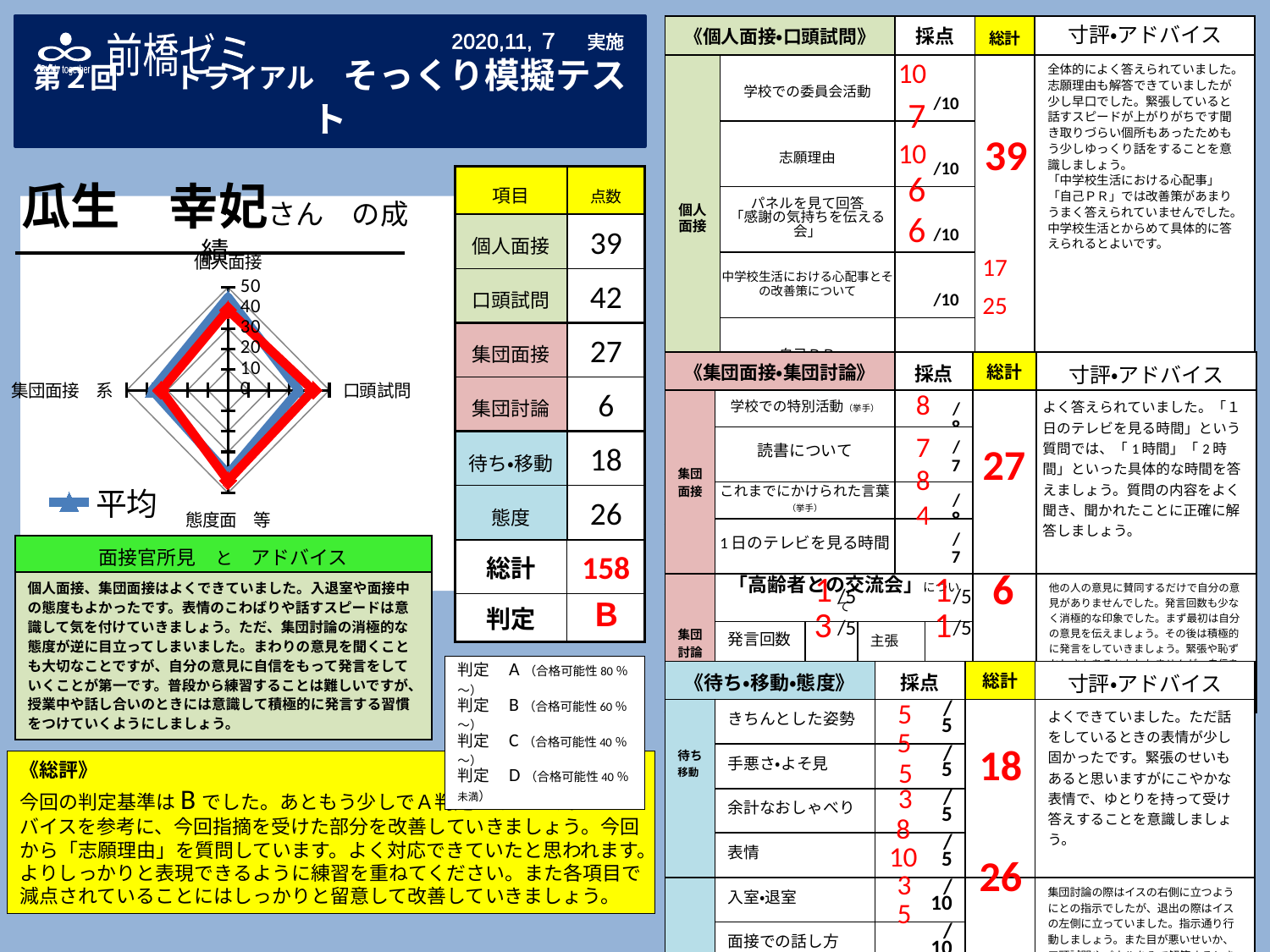

2020,11,７　実施
| 《個人面接・口頭試問》 |  |  | 採点 | 総計 | 寸評・アドバイス |
| --- | --- | --- | --- | --- | --- |
| 個人 面接 | 学校での委員会活動 |  | /10 |  | 全体的によく答えられていました。志願理由も解答できていましたが少し早口でした。緊張していると話すスピードが上がりがちです聞き取りづらい個所もあったためもう少しゆっくり話をすることを意識しましょう。 「中学校生活における心配事」「自己ＰＲ」では改善策があまりうまく答えられていませんでした。中学校生活とからめて具体的に答えられるとよいです。 |
|  | 志願理由 |  | /10 |  |  |
|  | パネルを見て回答 「感謝の気持ちを伝える会」 |  | /10 |  |  |
|  | 中学校生活における心配事とその改善策について |  | /10 |  |  |
|  | 自己ＰＲ |  | /10 |  |  |
| 口頭 試問 | 国語 | ①　3　　　　　②　5　　　　③　2　　　　　　　　　　　　　　 　④　5　　　　　⑤　2 |  | /25 | 算数はよく解答できていました。国語は３、５問目の理由が解答できていませんでした。文章の読解力や設問の意図を理解する力を伸ばしていきましょう。 |
|  | 算数 | ①　3　　②　3　　　③　2　④　2　　　　　　　　　　　　 　⑤　3　　⑥　4　　　⑦　4　⑧　4 |  | /25 |  |
第２回　　トライアル　そっくり模擬テスト

∞
Study together
前橋ゼミ
10
7
10
6
6
39
| 項目 | 点数 |
| --- | --- |
| 個人面接 | 39 |
| 口頭試問 | 42 |
| 集団面接 | 27 |
| 集団討論 | 6 |
| 待ち・移動 | 18 |
| 態度 | 26 |
| 総計 | 158 |
| 判定 | Ｂ |
瓜生　幸妃さん　の成績

### Chart

| Category | 平均 | 個人成績 |
|---|---|---|
| 個人面接 | 45.2 | 39.0 |
| 口頭試問 | 35.0 | 42.0 |
| 態度面　等 | 40.8 | 44.0 |
| 集団面接　系 | 37.4 | 33.0 |
17
25
| 《集団面接・集団討論》 |  |  |  | 採点 |  | 総計 |  | 寸評・アドバイス |
| --- | --- | --- | --- | --- | --- | --- | --- | --- |
| 集団 面接 | 学校での特別活動（挙手） |  |  | /8 |  |  |  | よく答えられていました。「１日のテレビを見る時間」という質問では、「1時間」「2時間」といった具体的な時間を答えましょう。質問の内容をよく聞き、聞かれたことに正確に解答しましょう。 |
|  | 読書について |  |  | /7 |  |  |  |  |
|  | これまでにかけられた言葉 （挙手） |  |  | /8 |  |  |  |  |
|  | 1日のテレビを見る時間 |  |  | /7 |  |  |  |  |
| 集団 討論 | 「高齢者との交流会」について |  |  |  |  |  |  | 他の人の意見に賛同するだけで自分の意見がありませんでした。発言回数も少なく消極的な印象でした。まず最初は自分の意見を伝えましょう。その後は積極的に発言をしていきましょう。緊張や恥ずかしさもあるかもしれませんが、自信をもって発言し、討論に参加できるようになりましょう。 |
|  | 発言回数 |  | 主張 |  |  |  |  |  |
|  | 協調性 |  | リーダー　　シップ |  |  |  |  |  |
8
7
8
4
27
| 面接官所見　と　アドバイス |
| --- |
| 個人面接、集団面接はよくできていました。入退室や面接中の態度もよかったです。表情のこわばりや話すスピードは意識して気を付けていきましょう。ただ、集団討論の消極的な態度が逆に目立ってしまいました。まわりの意見を聞くことも大切なことですが、自分の意見に自信をもって発言をしていくことが第一です。普段から練習することは難しいですが、授業中や話し合いのときには意識して積極的に発言する習慣をつけていくようにしましょう。 |
6
1
1
/5
/5
3
1
/5
/5
判定　A（合格可能性80％～）
判定　B（合格可能性60％～）
判定　C（合格可能性40％～）
判定　D（合格可能性40％未満）
| 《待ち・移動・態度》 |  | 採点 | 総計 | 寸評・アドバイス |
| --- | --- | --- | --- | --- |
| 待ち移動 | きちんとした姿勢 | /5 |  | よくできていました。ただ話をしているときの表情が少し固かったです。緊張のせいもあると思いますがにこやかな表情で、ゆとりを持って受け答えすることを意識しましょう。 |
|  | 手悪さ・よそ見 | /5 |  |  |
|  | 余計なおしゃべり | /5 |  |  |
|  | 表情 | /5 |  |  |
| 態度 | 入室・退室 | /10 |  | 集団討論の際はイスの右側に立つようにとの指示でしたが、退出の際はイスの左側に立っていました。指示通り行動しましょう。また目が悪いせいか、口頭試問やパネルをみて解答するときに目つきが悪くなっています。眼鏡やコンタクトレンズの準備をお勧めします。 |
|  | 面接での話し方 | /10 |  |  |
|  | 目線・様子など | /5 |  |  |
|  | 服装 | /5 |  |  |
5
5
18
5
《総評》
今回の判定基準はBでした。あともう少しでＡ判定になります。アドバイスを参考に、今回指摘を受けた部分を改善していきましょう。今回から「志願理由」を質問しています。よく対応できていたと思われます。よりしっかりと表現できるように練習を重ねてください。また各項目で減点されていることにはしっかりと留意して改善していきましょう。
3
8
10
26
3
5